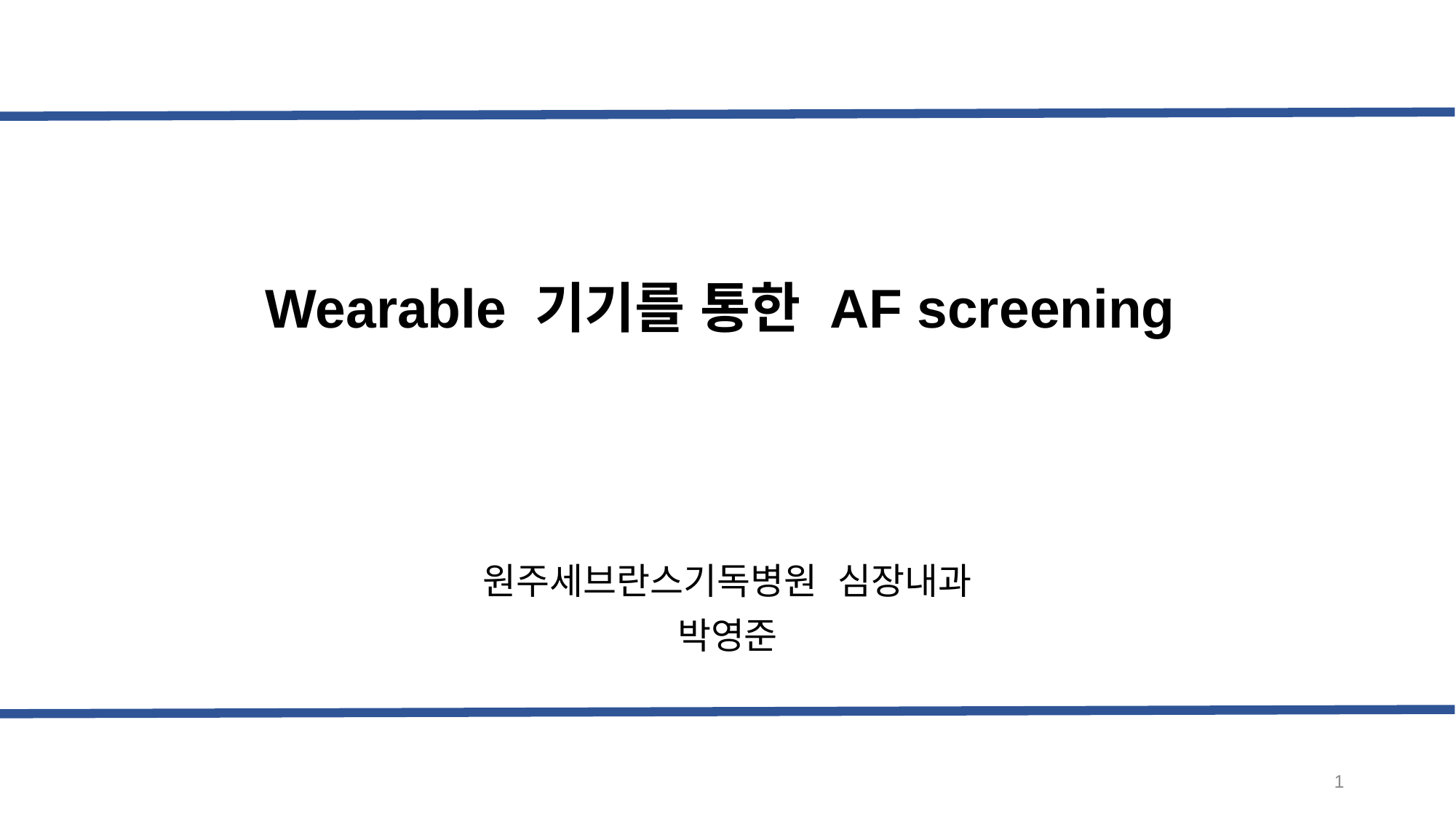

# Wearable 기기를 통한 AF screening

원주세브란스기독병원  심장내과
박영준
1